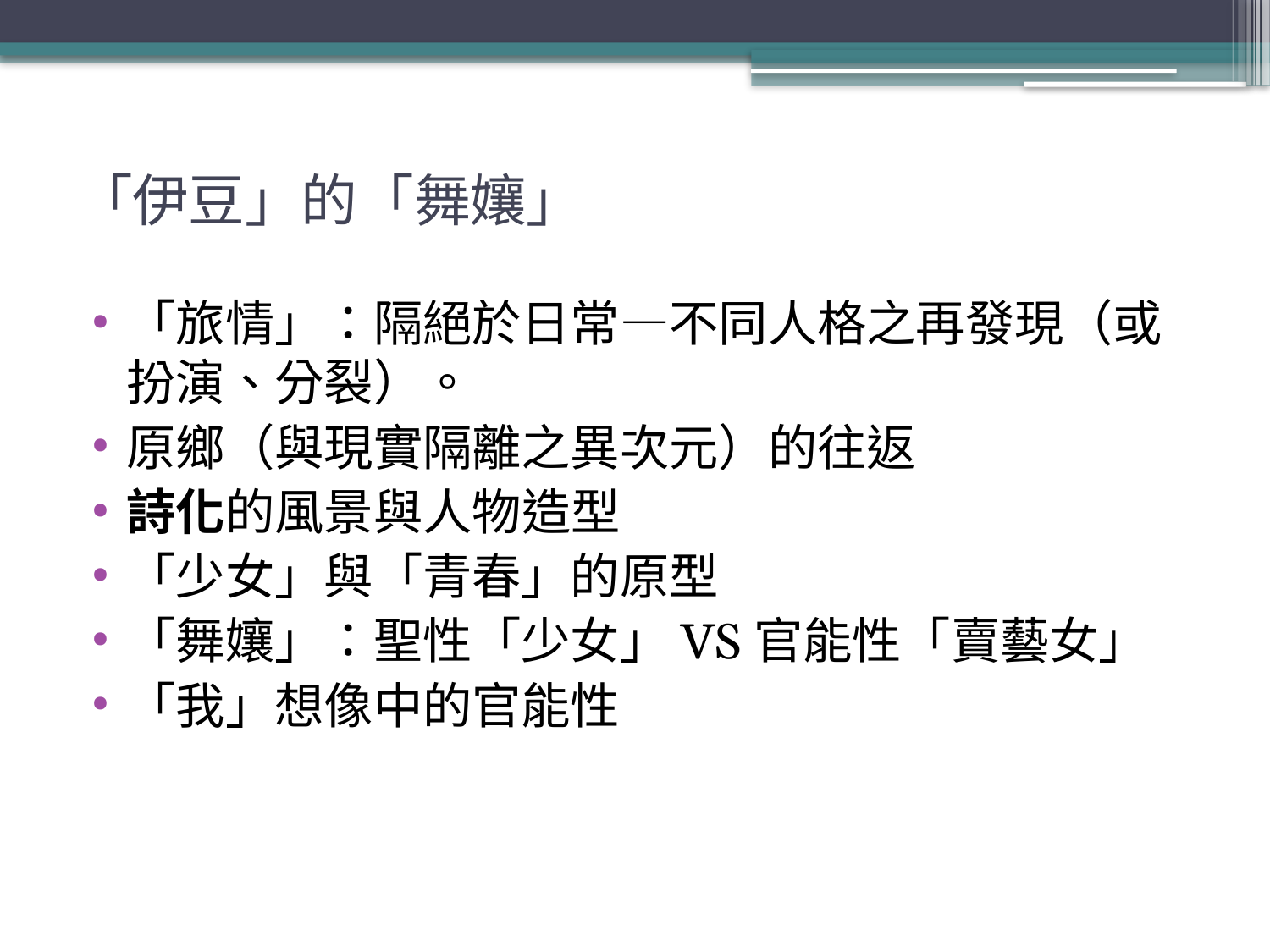

# 「伊豆」的「舞孃」
「旅情」：隔絕於日常—不同人格之再發現（或扮演、分裂）。
原鄉（與現實隔離之異次元）的往返
詩化的風景與人物造型
「少女」與「青春」的原型
「舞孃」：聖性「少女」VS官能性「賣藝女」
「我」想像中的官能性